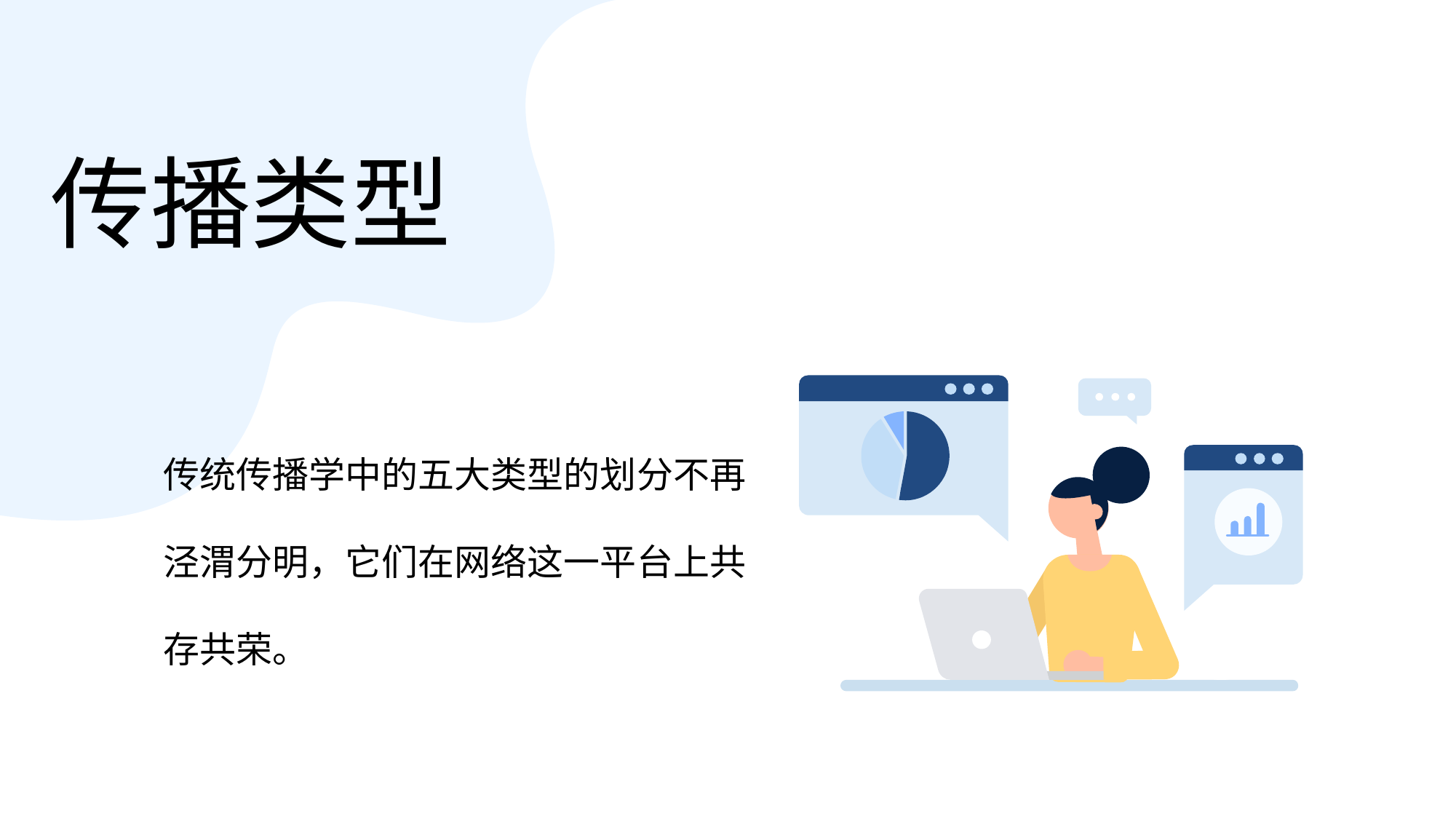

传播类型

传统传播学中的五大类型的划分不再泾渭分明，它们在网络这一平台上共存共荣。